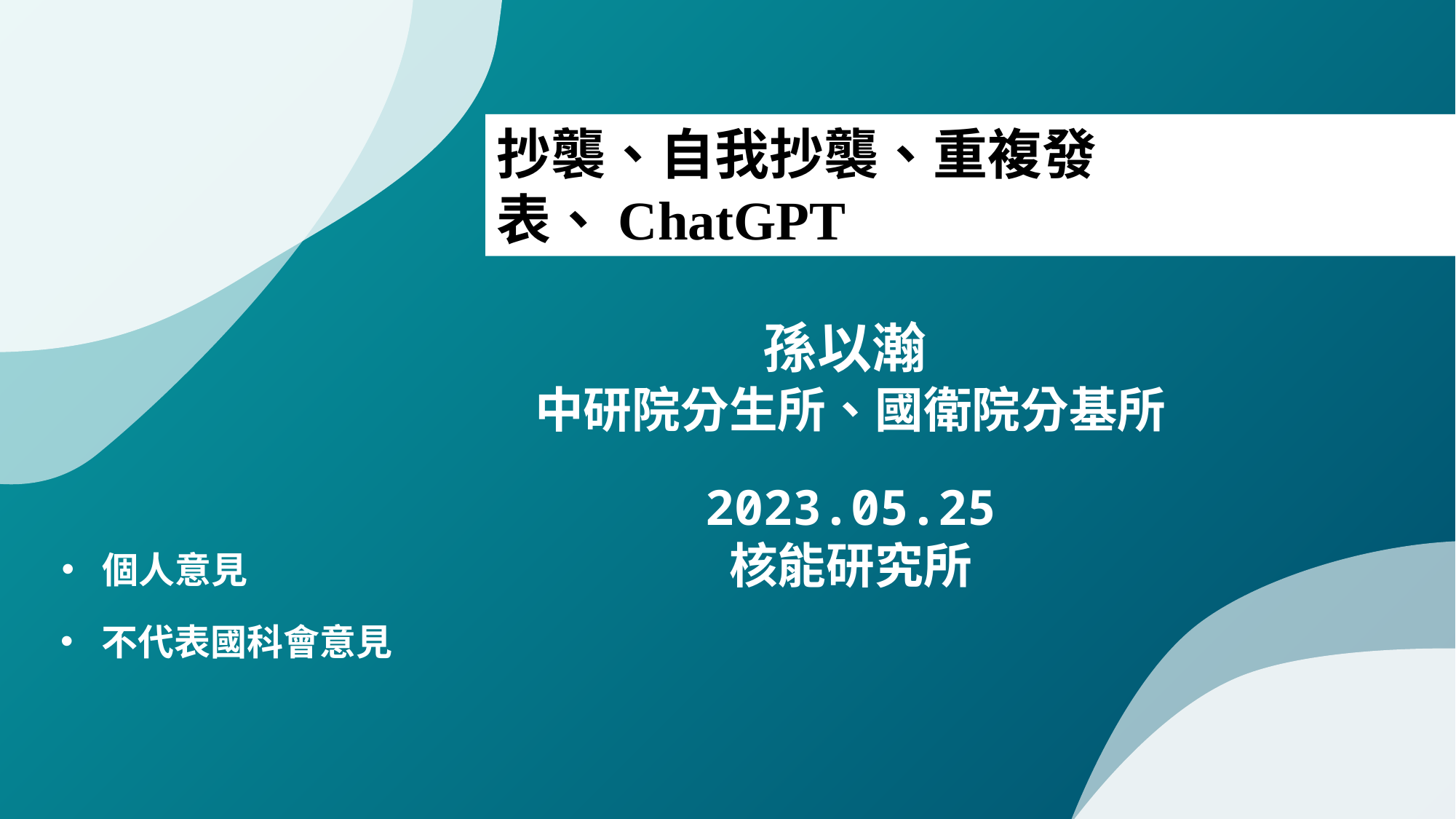

抄襲、自我抄襲、重複發表、ChatGPT
孫以瀚
中研院分生所、國衛院分基所

2023.05.25
核能研究所
個人意見
不代表國科會意見